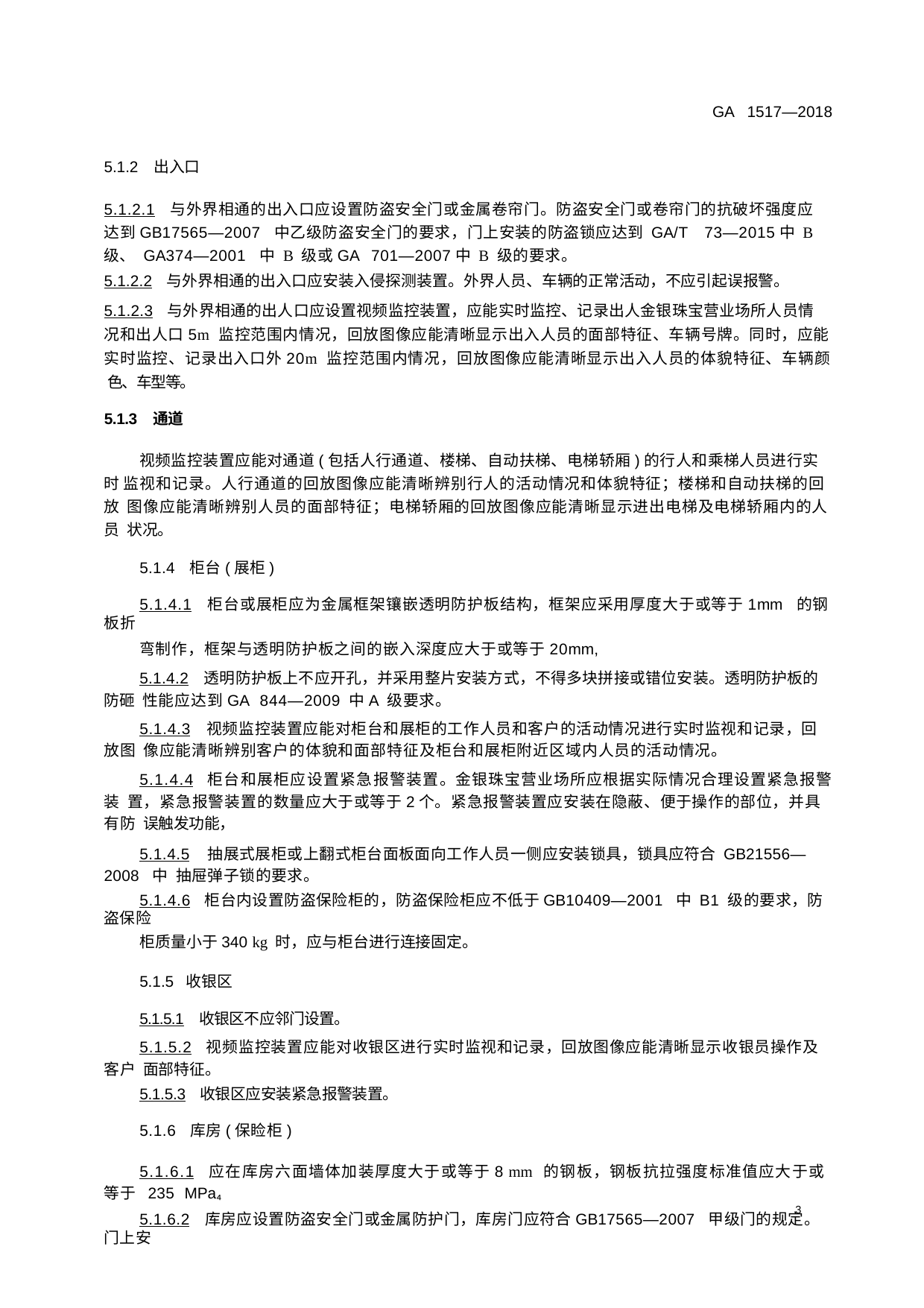

GA  1517—2018

5.1.2 出入口
5.1.2.1 与外界相通的出入口应设置防盗安全门或金属卷帘门。防盗安全门或卷帘门的抗破坏强度应  达到GB17565—2007  中乙级防盗安全门的要求，门上安装的防盗锁应达到 GA/T  73—2015中 B 级、 GA374—2001  中 B 级或GA  701—2007中 B 级的要求。
5.1.2.2 与外界相通的出入口应安装入侵探测装置。外界人员、车辆的正常活动，不应引起误报警。
5.1.2.3 与外界相通的出人口应设置视频监控装置，应能实时监控、记录出人金银珠宝营业场所人员情  况和出人口5m 监控范围内情况，回放图像应能清晰显示出入人员的面部特征、车辆号牌。同时，应能  实时监控、记录出入口外20m 监控范围内情况，回放图像应能清晰显示出入人员的体貌特征、车辆颜  色、车型等。
5.1.3 通道
视频监控装置应能对通道(包括人行通道、楼梯、自动扶梯、电梯轿厢)的行人和乘梯人员进行实时 监视和记录。人行通道的回放图像应能清晰辨别行人的活动情况和体貌特征；楼梯和自动扶梯的回放  图像应能清晰辨别人员的面部特征；电梯轿厢的回放图像应能清晰显示进出电梯及电梯轿厢内的人员  状况。
5.1.4 柜台(展柜)
5.1.4.1 柜台或展柜应为金属框架镶嵌透明防护板结构，框架应采用厚度大于或等于1mm  的钢板折
弯制作，框架与透明防护板之间的嵌入深度应大于或等于20mm,
5.1.4.2 透明防护板上不应开孔，并采用整片安装方式，不得多块拼接或错位安装。透明防护板的防砸  性能应达到GA  844—2009 中A 级要求。
5.1.4.3 视频监控装置应能对柜台和展柜的工作人员和客户的活动情况进行实时监视和记录，回放图  像应能清晰辨别客户的体貌和面部特征及柜台和展柜附近区域内人员的活动情况。
5.1.4.4 柜台和展柜应设置紧急报警装置。金银珠宝营业场所应根据实际情况合理设置紧急报警装  置，紧急报警装置的数量应大于或等于2个。紧急报警装置应安装在隐蔽、便于操作的部位，并具有防  误触发功能，
5.1.4.5   抽展式展柜或上翻式柜台面板面向工作人员一侧应安装锁具，锁具应符合 GB21556—2008  中  抽屉弹子锁的要求。
5.1.4.6 柜台内设置防盗保险柜的，防盗保险柜应不低于GB10409—2001  中 B1 级的要求，防盗保险
柜质量小于340 kg 时，应与柜台进行连接固定。
5.1.5  收银区
5.1.5.1 收银区不应邻门设置。
5.1.5.2 视频监控装置应能对收银区进行实时监视和记录，回放图像应能清晰显示收银员操作及客户  面部特征。
5.1.5.3 收银区应安装紧急报警装置。
5.1.6 库房(保睑柜)
5.1.6.1 应在库房六面墙体加装厚度大于或等于8 mm 的钢板，钢板抗拉强度标准值应大于或等于  235 MPa₄

5.1.6.2 库房应设置防盗安全门或金属防护门，库房门应符合GB17565—2007  甲级门的规定。门上安

3